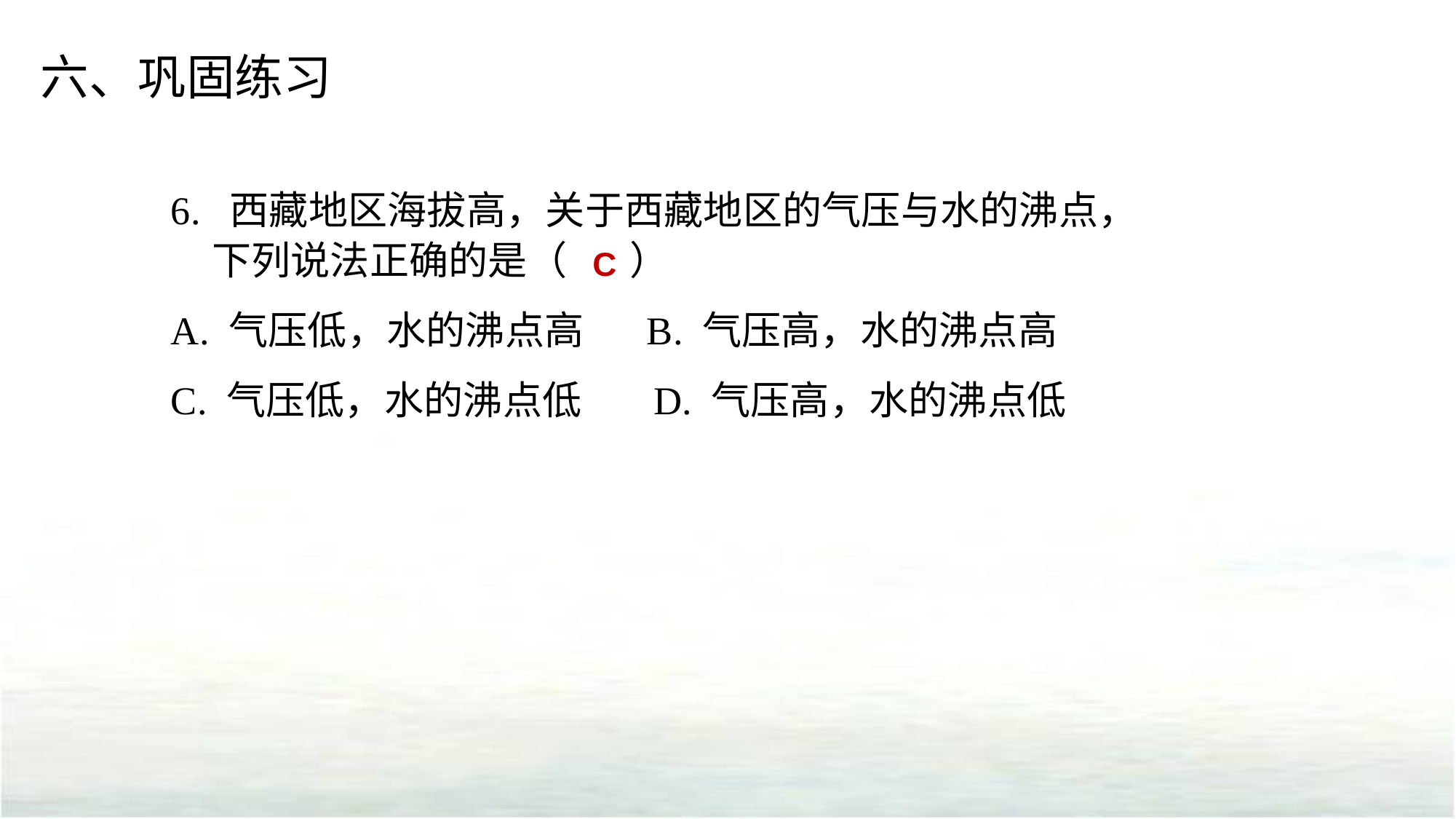

六、巩固练习
6.  西藏地区海拔高，关于西藏地区的气压与水的沸点，下列说法正确的是（       ）
A. 气压低，水的沸点高      B. 气压高，水的沸点高
C. 气压低，水的沸点低       D. 气压高，水的沸点低
C